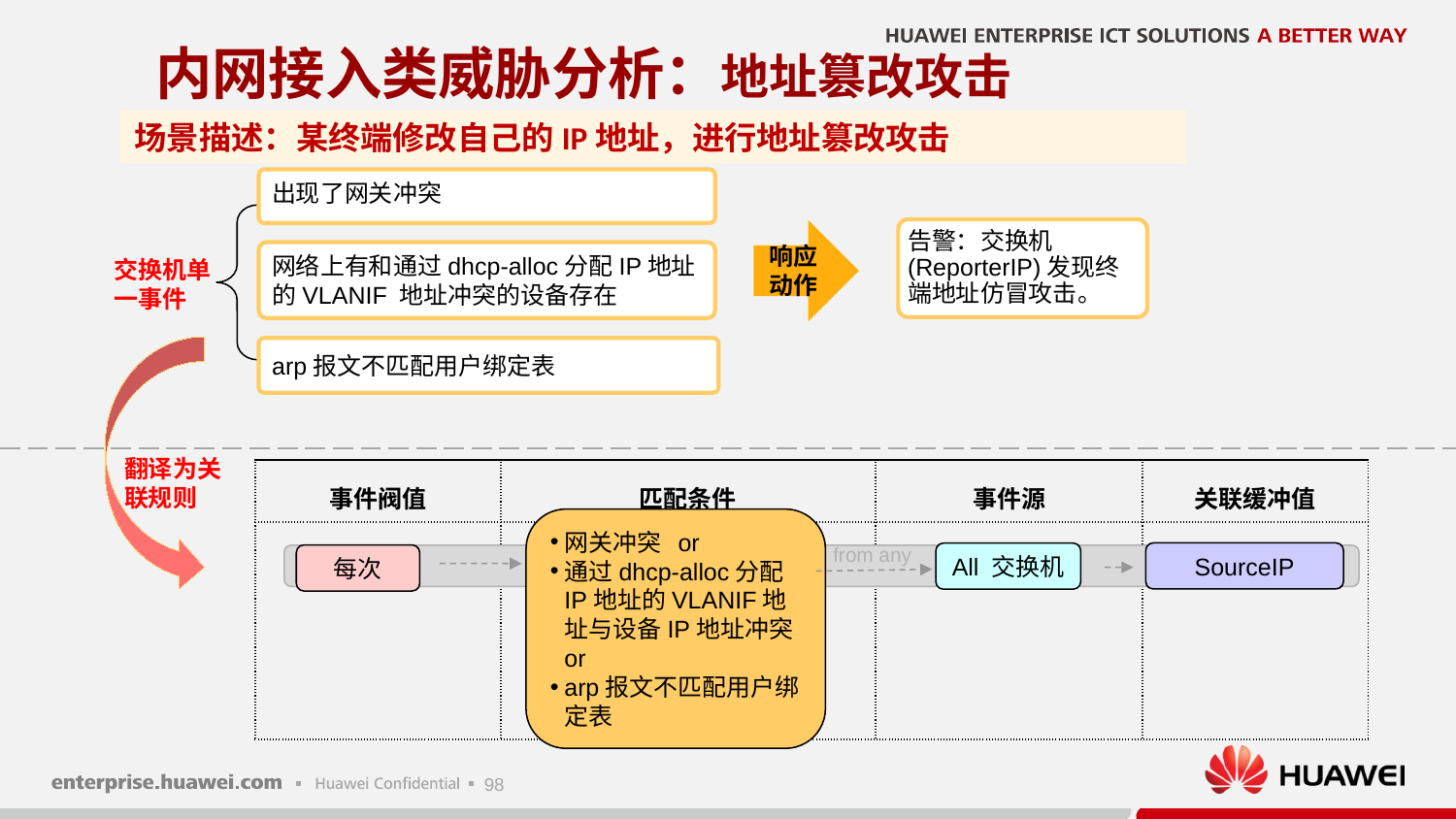

# 内网接入类威胁分析：地址篡改攻击
场景描述：某终端修改自己的IP地址，进行地址篡改攻击
出现了网关冲突

告警：交换机(ReporterIP)发现终端地址仿冒攻击。
响应动作

网络上有和通过dhcp-alloc分配IP地址的VLANIF 地址冲突的设备存在
交换机单一事件

arp报文不匹配用户绑定表
翻译为关联规则
| 事件阀值 | 匹配条件 | 事件源 | 关联缓冲值 |
| --- | --- | --- | --- |
|  |  |  |  |
网关冲突  or
通过dhcp-alloc分配IP地址的VLANIF地址与设备IP地址冲突  or
arp报文不匹配用户绑定表
from any
SourceIP
All 交换机
每次